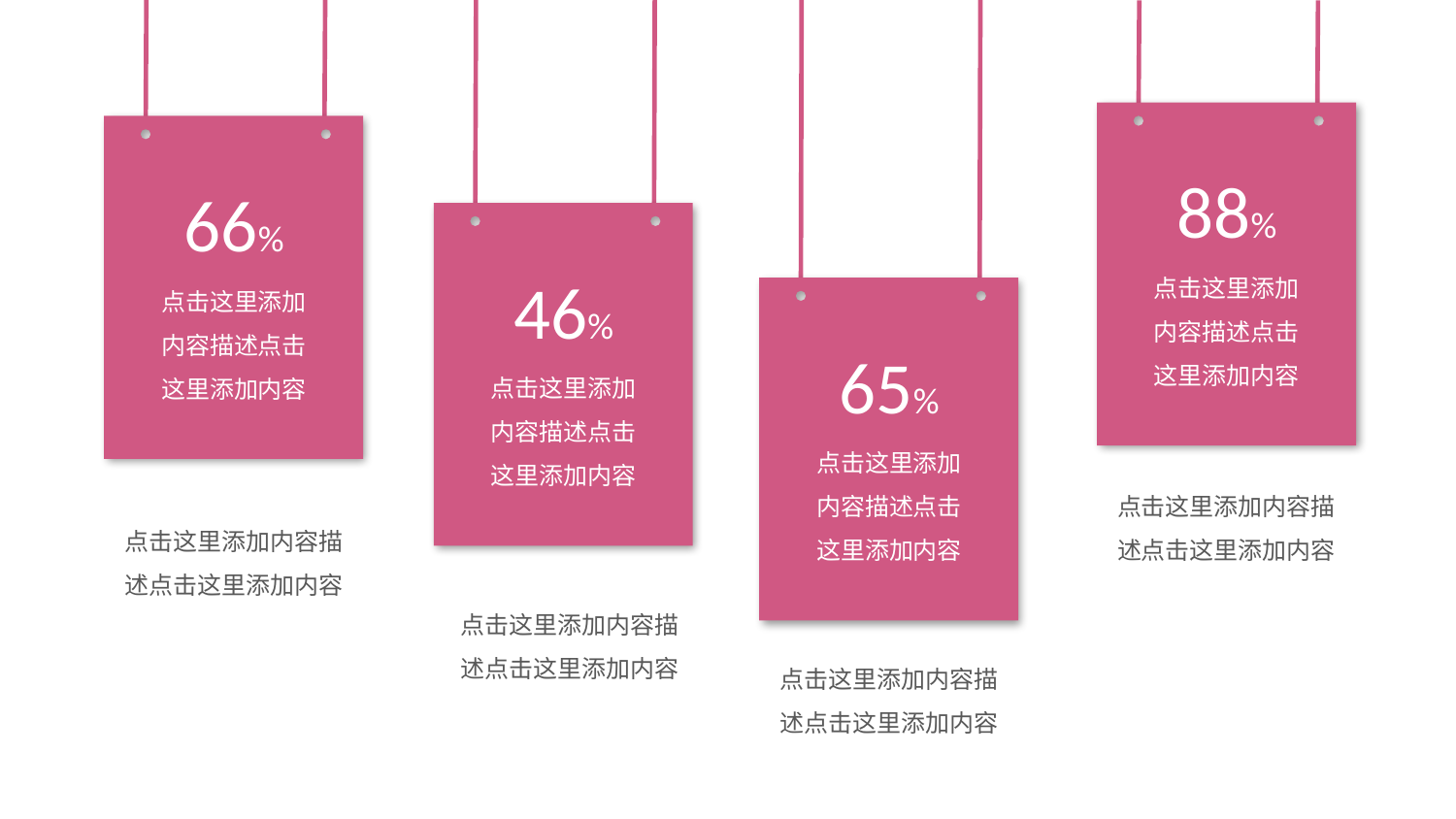

88%
66%

46%
点击这里添加内容描述点击这里添加内容
点击这里添加内容描述点击这里添加内容

65%
点击这里添加内容描述点击这里添加内容
点击这里添加内容描述点击这里添加内容
点击这里添加内容描述点击这里添加内容
点击这里添加内容描述点击这里添加内容
点击这里添加内容描述点击这里添加内容
点击这里添加内容描述点击这里添加内容